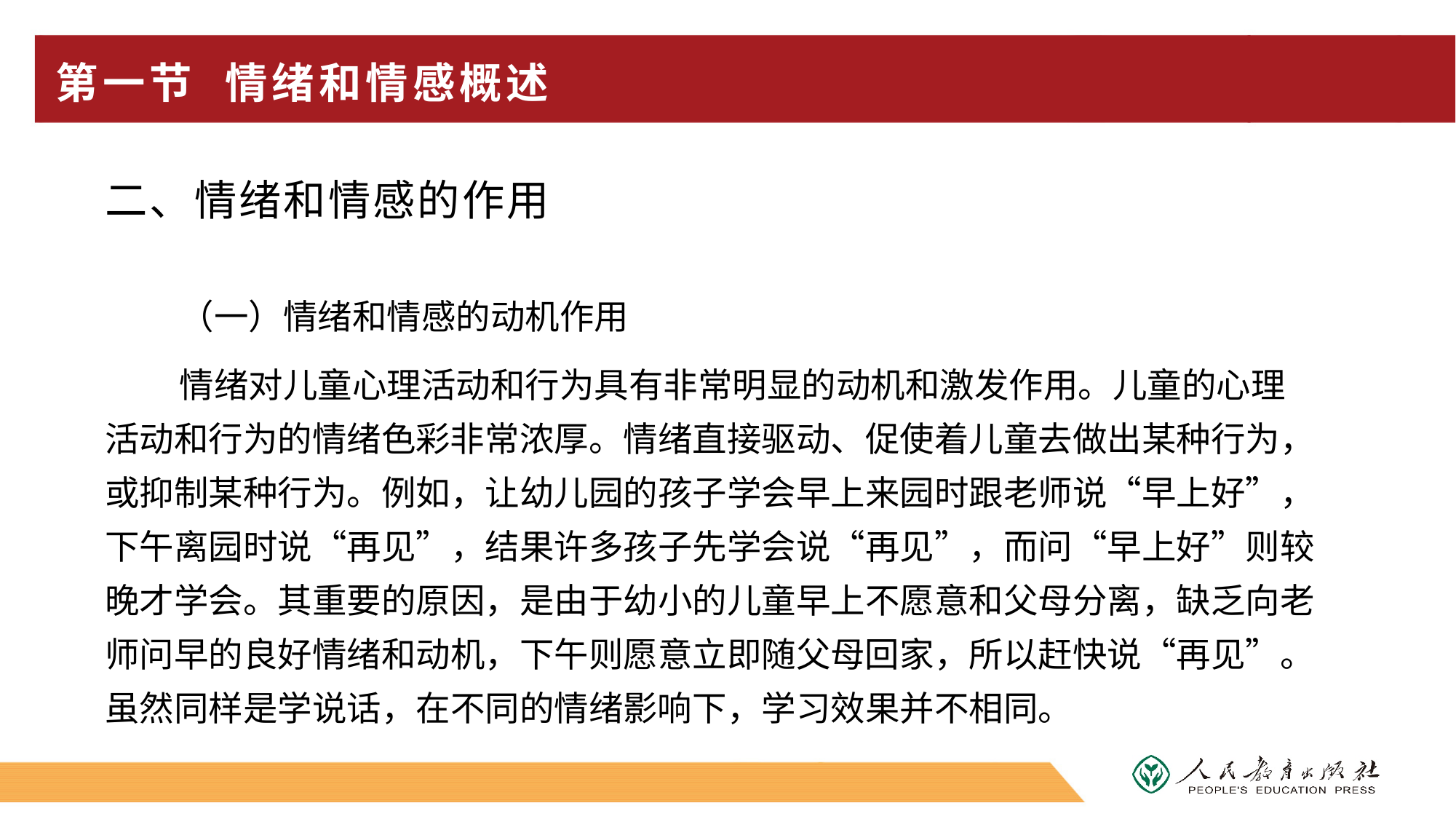

# 第一节  情绪和情感概述
二、情绪和情感的作用
（一）情绪和情感的动机作用
情绪对儿童心理活动和行为具有非常明显的动机和激发作用。儿童的心理活动和行为的情绪色彩非常浓厚。情绪直接驱动、促使着儿童去做出某种行为，或抑制某种行为。例如，让幼儿园的孩子学会早上来园时跟老师说“早上好”，下午离园时说“再见”，结果许多孩子先学会说“再见”，而问“早上好”则较晚才学会。其重要的原因，是由于幼小的儿童早上不愿意和父母分离，缺乏向老师问早的良好情绪和动机，下午则愿意立即随父母回家，所以赶快说“再见”。虽然同样是学说话，在不同的情绪影响下，学习效果并不相同。